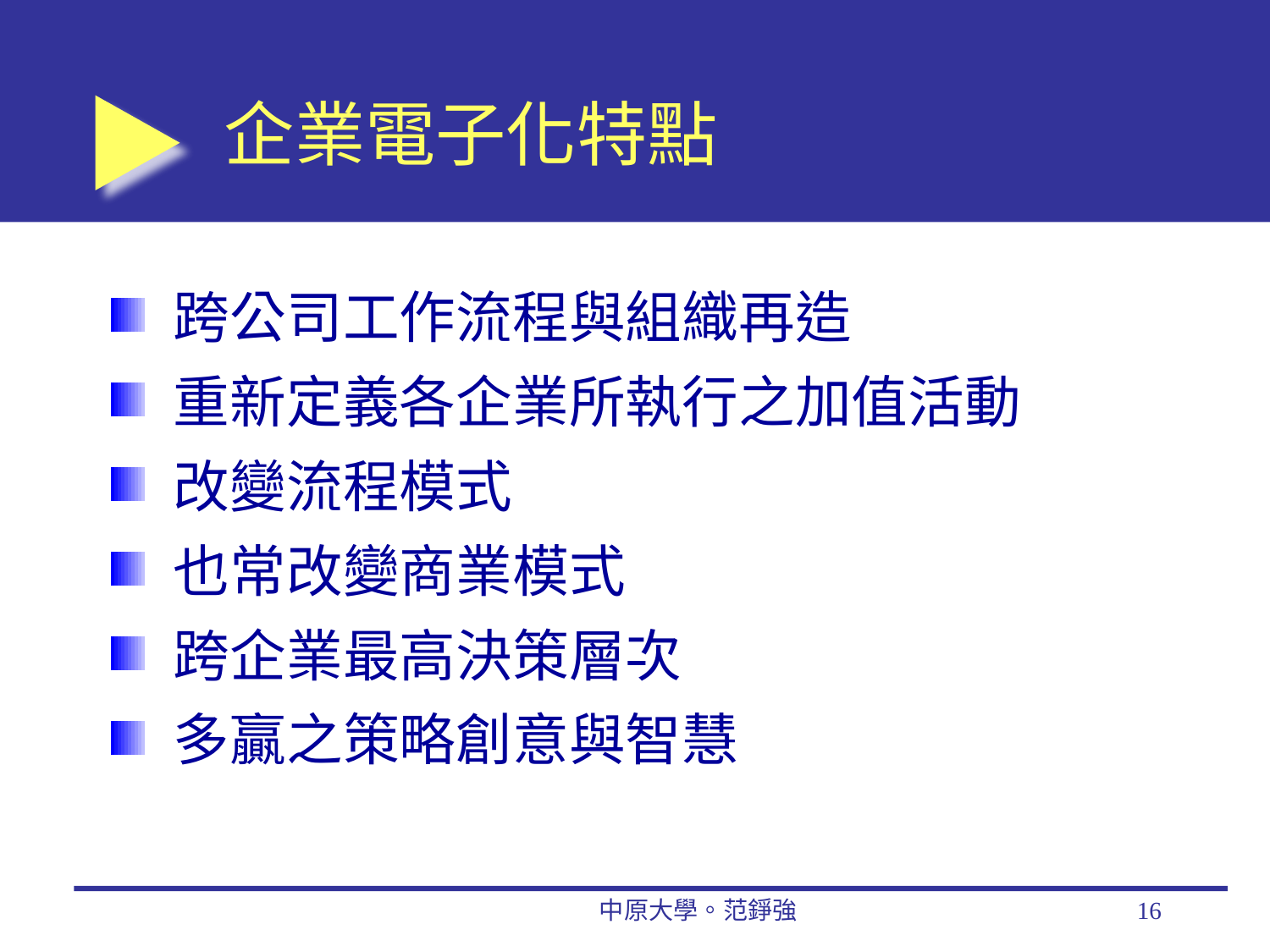

# 企業電子化特點
跨公司工作流程與組織再造
重新定義各企業所執行之加值活動
改變流程模式
也常改變商業模式
跨企業最高決策層次
多贏之策略創意與智慧
中原大學。范錚強
16